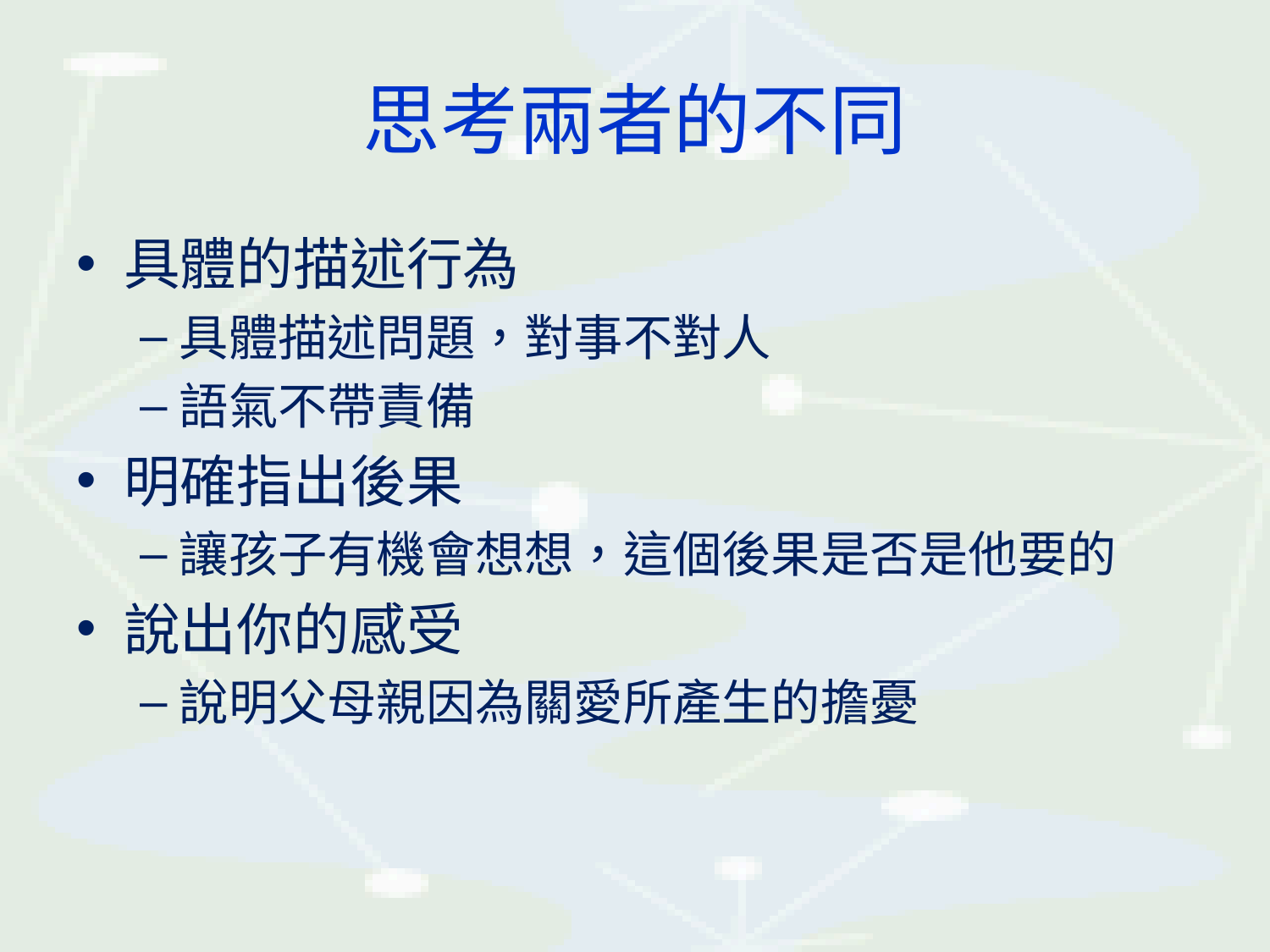

# 思考兩者的不同
具體的描述行為
具體描述問題，對事不對人
語氣不帶責備
明確指出後果
讓孩子有機會想想，這個後果是否是他要的
說出你的感受
說明父母親因為關愛所產生的擔憂